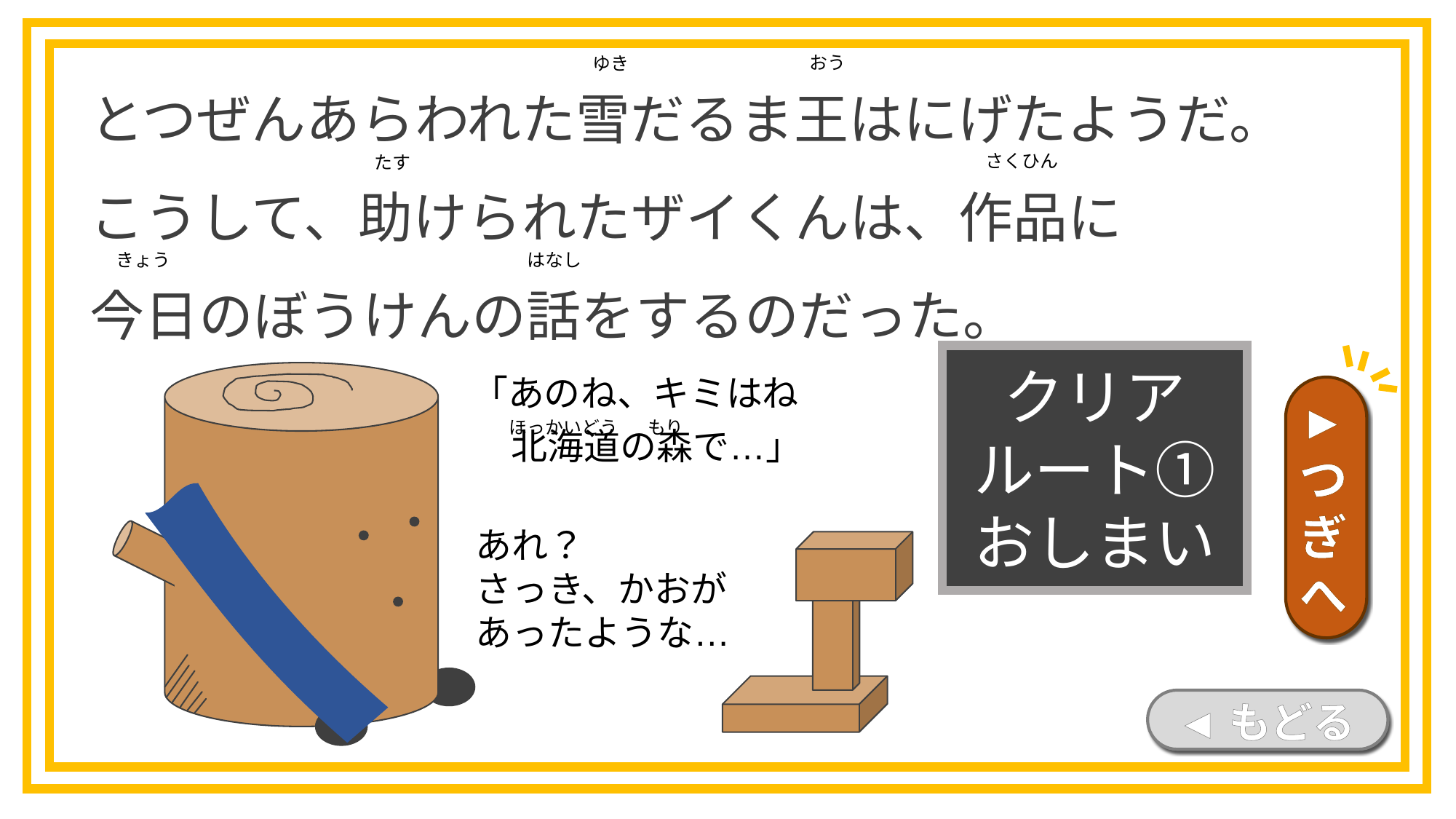

おう
とつぜんあらわれた雪だるま王はにげたようだ。
こうして、助けられたザイくんは、作品に
今日のぼうけんの話をするのだった。
ゆき
さくひん
たす
はなし
きょう
クリア
ルート①
おしまい

「あのね、キミはね
   北海道の森で…」
►つぎへ
ほっかいどう
もり

あれ？
さっき、かおが
あったような…

◄もどる